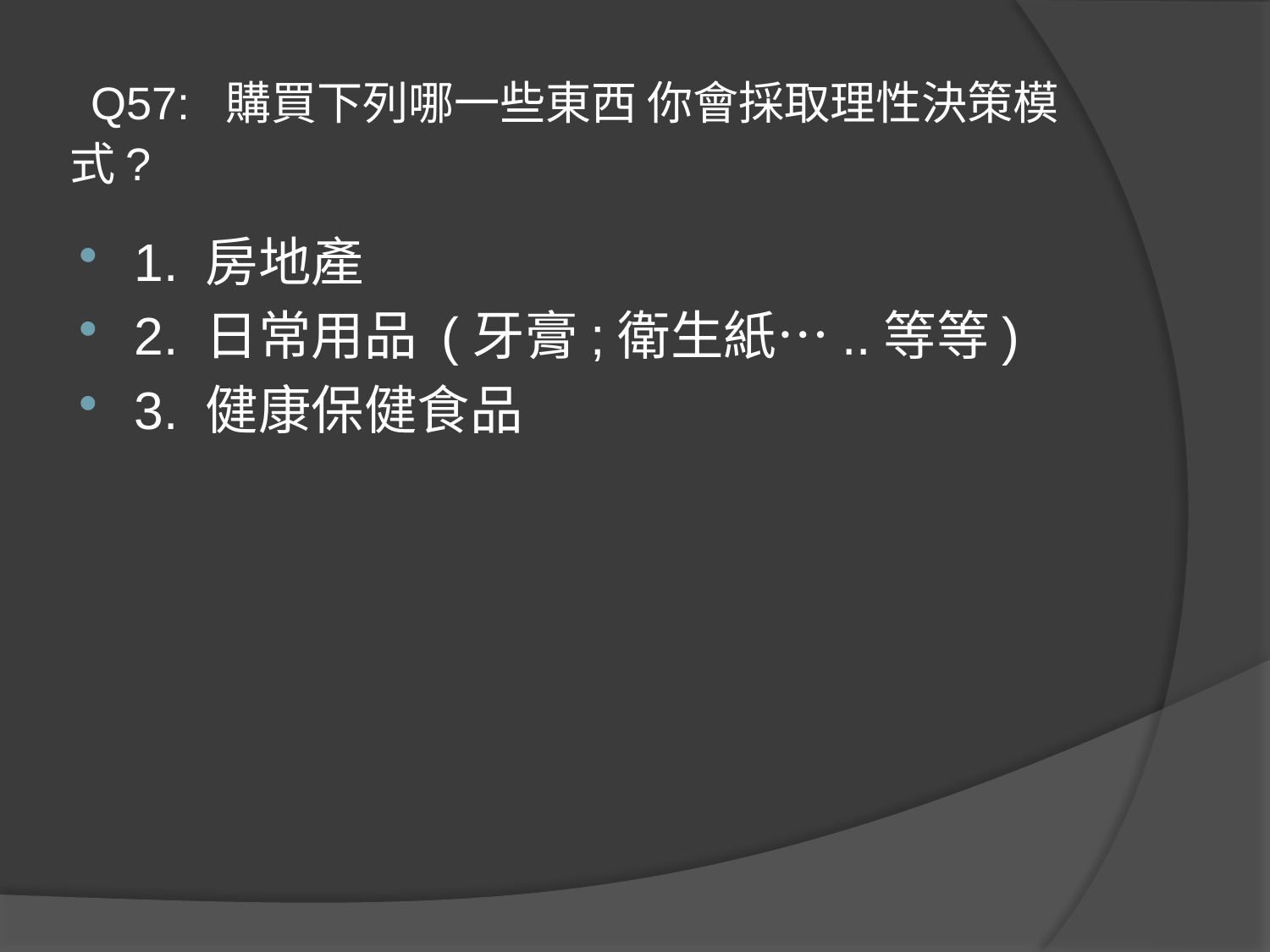

# Q57:  購買下列哪一些東西 你會採取理性決策模式?
1. 房地產
2. 日常用品 (牙膏;衛生紙…..等等)
3. 健康保健食品